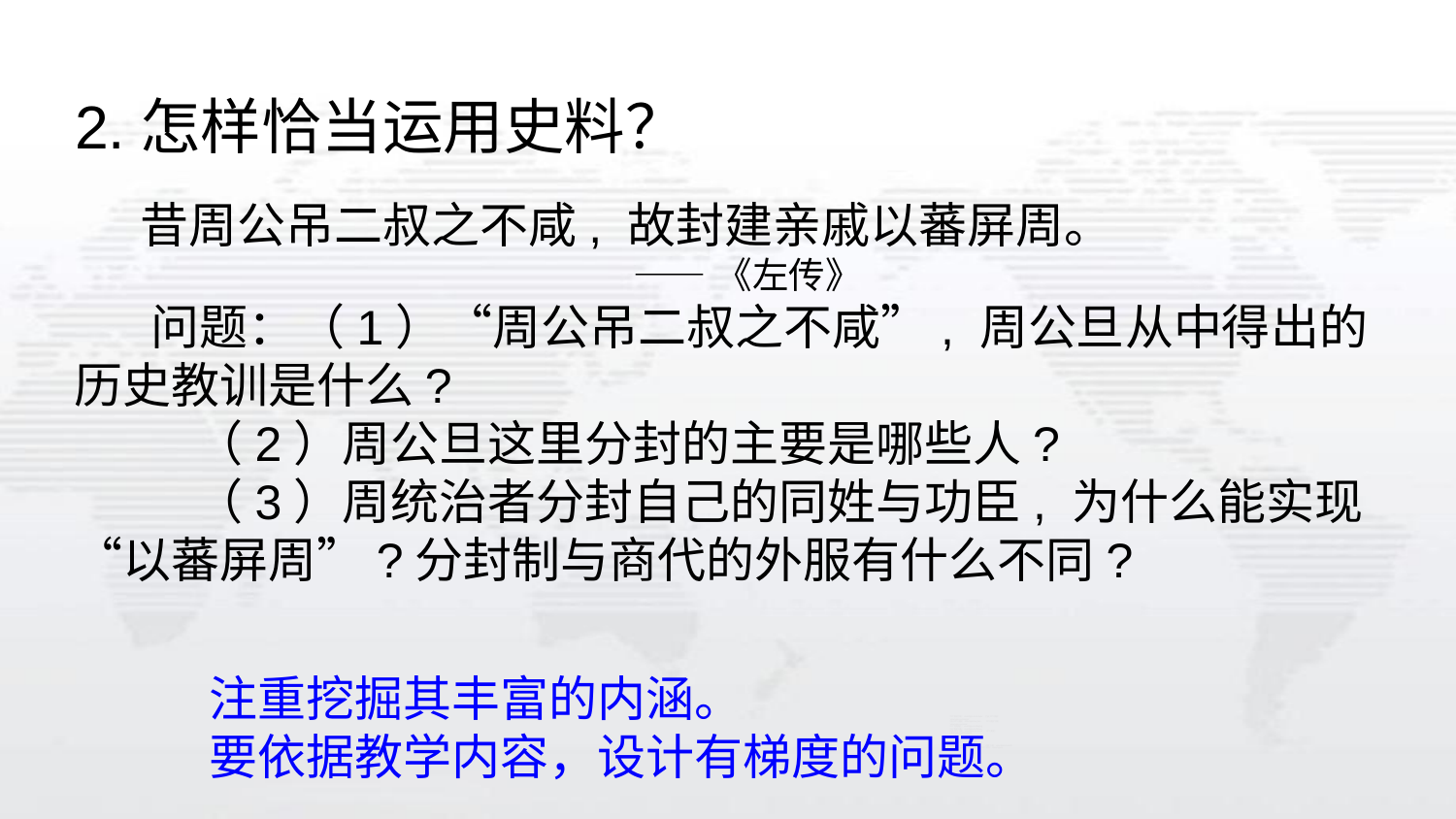

2.怎样恰当运用史料？
       昔周公吊二叔之不咸, 故封建亲戚以蕃屏周。
                                                                    ——《左传》
      问题：（1）“周公吊二叔之不咸”, 周公旦从中得出的历史教训是什么?
          （2）周公旦这里分封的主要是哪些人?
          （3）周统治者分封自己的同姓与功臣, 为什么能实现“以蕃屏周”?分封制与商代的外服有什么不同?
注重挖掘其丰富的内涵。
要依据教学内容，设计有梯度的问题。